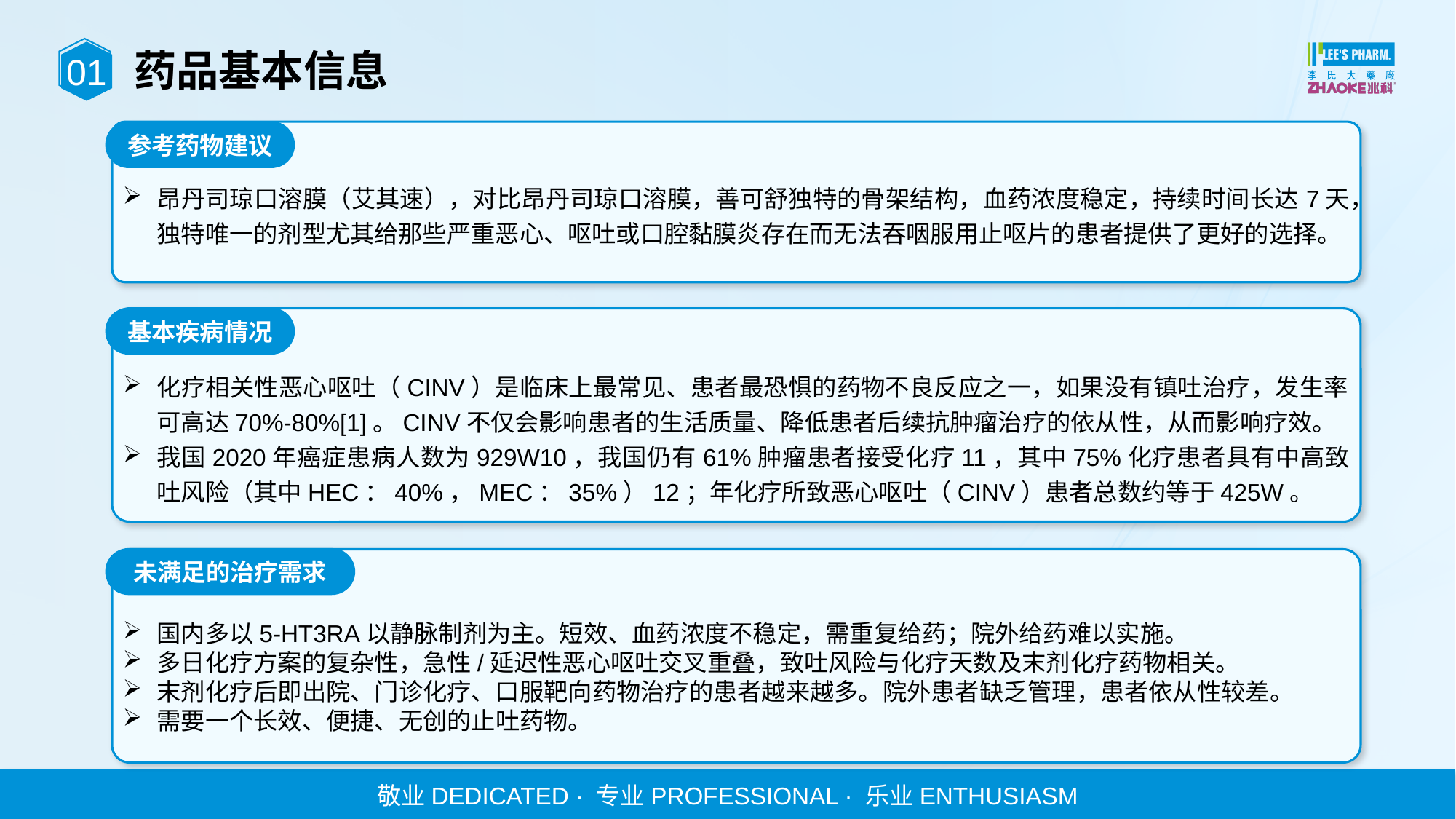

01
药品基本信息
参考药物建议

昂丹司琼口溶膜（艾其速），对比昂丹司琼口溶膜，善可舒独特的骨架结构，血药浓度稳定，持续时间长达7天，独特唯一的剂型尤其给那些严重恶心、呕吐或口腔黏膜炎存在而无法吞咽服用止呕片的患者提供了更好的选择。
基本疾病情况

化疗相关性恶心呕吐（CINV）是临床上最常见、患者最恐惧的药物不良反应之一，如果没有镇吐治疗，发生率可高达70%-80%[1]。CINV不仅会影响患者的生活质量、降低患者后续抗肿瘤治疗的依从性，从而影响疗效。
我国2020年癌症患病人数为929W10，我国仍有61%肿瘤患者接受化疗11，其中75%化疗患者具有中高致吐风险（其中HEC：40%，MEC：35%）12；年化疗所致恶心呕吐（CINV）患者总数约等于425W。
未满足的治疗需求

国内多以5-HT3RA以静脉制剂为主。短效、血药浓度不稳定，需重复给药；院外给药难以实施。
多日化疗方案的复杂性，急性/延迟性恶心呕吐交叉重叠，致吐风险与化疗天数及末剂化疗药物相关。
末剂化疗后即出院、门诊化疗、口服靶向药物治疗的患者越来越多。院外患者缺乏管理，患者依从性较差。
需要一个长效、便捷、无创的止吐药物。